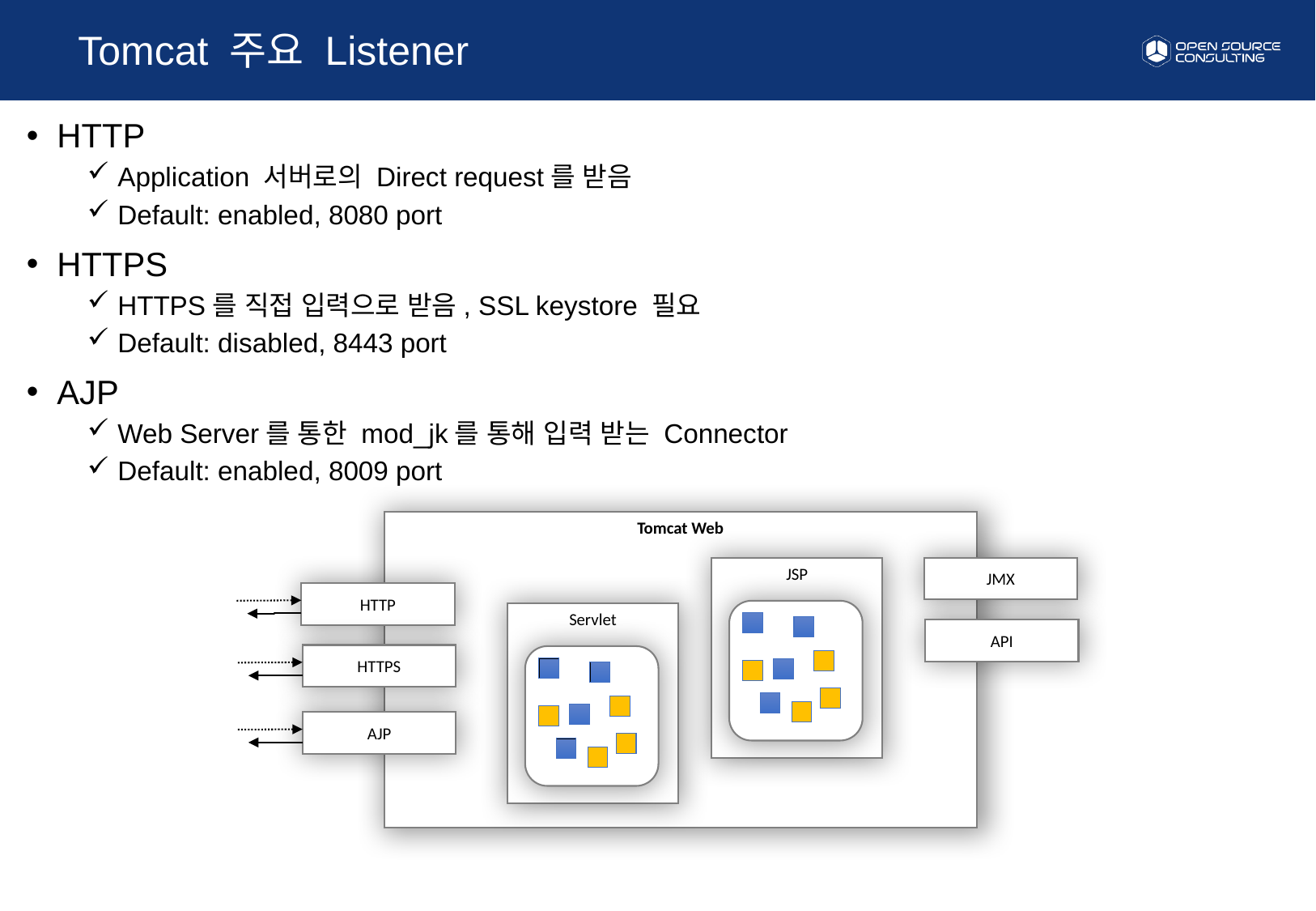

Tomcat 주요 Listener
HTTP
Application 서버로의 Direct request를 받음
Default: enabled, 8080 port
HTTPS
HTTPS를 직접 입력으로 받음, SSL keystore 필요
Default: disabled, 8443 port
AJP
Web Server를 통한 mod_jk를 통해 입력 받는 Connector
Default: enabled, 8009 port
Tomcat Web
JSP
JMX
HTTP

Servlet

API
HTTPS

AJP